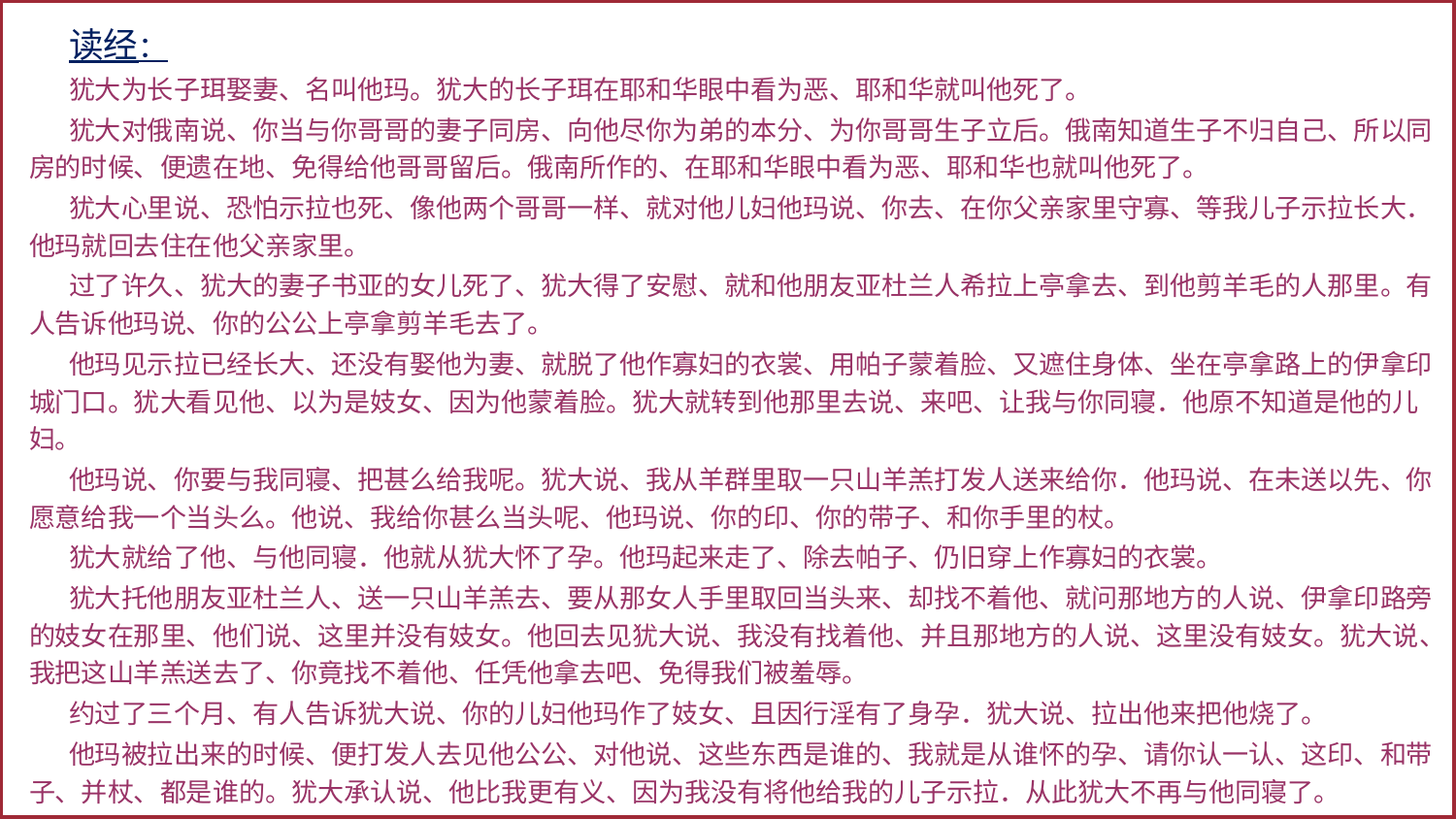

读经：
犹大为长子珥娶妻、名叫他玛。犹大的长子珥在耶和华眼中看为恶、耶和华就叫他死了。
犹大对俄南说、你当与你哥哥的妻子同房、向他尽你为弟的本分、为你哥哥生子立后。俄南知道生子不归自己、所以同房的时候、便遗在地、免得给他哥哥留后。俄南所作的、在耶和华眼中看为恶、耶和华也就叫他死了。
犹大心里说、恐怕示拉也死、像他两个哥哥一样、就对他儿妇他玛说、你去、在你父亲家里守寡、等我儿子示拉长大．他玛就回去住在他父亲家里。
过了许久、犹大的妻子书亚的女儿死了、犹大得了安慰、就和他朋友亚杜兰人希拉上亭拿去、到他剪羊毛的人那里。有人告诉他玛说、你的公公上亭拿剪羊毛去了。
他玛见示拉已经长大、还没有娶他为妻、就脱了他作寡妇的衣裳、用帕子蒙着脸、又遮住身体、坐在亭拿路上的伊拿印城门口。犹大看见他、以为是妓女、因为他蒙着脸。犹大就转到他那里去说、来吧、让我与你同寝．他原不知道是他的儿妇。
他玛说、你要与我同寝、把甚么给我呢。犹大说、我从羊群里取一只山羊羔打发人送来给你．他玛说、在未送以先、你愿意给我一个当头么。他说、我给你甚么当头呢、他玛说、你的印、你的带子、和你手里的杖。
犹大就给了他、与他同寝．他就从犹大怀了孕。他玛起来走了、除去帕子、仍旧穿上作寡妇的衣裳。
犹大托他朋友亚杜兰人、送一只山羊羔去、要从那女人手里取回当头来、却找不着他、就问那地方的人说、伊拿印路旁的妓女在那里、他们说、这里并没有妓女。他回去见犹大说、我没有找着他、并且那地方的人说、这里没有妓女。犹大说、我把这山羊羔送去了、你竟找不着他、任凭他拿去吧、免得我们被羞辱。
约过了三个月、有人告诉犹大说、你的儿妇他玛作了妓女、且因行淫有了身孕．犹大说、拉出他来把他烧了。
他玛被拉出来的时候、便打发人去见他公公、对他说、这些东西是谁的、我就是从谁怀的孕、请你认一认、这印、和带子、并杖、都是谁的。犹大承认说、他比我更有义、因为我没有将他给我的儿子示拉．从此犹大不再与他同寝了。